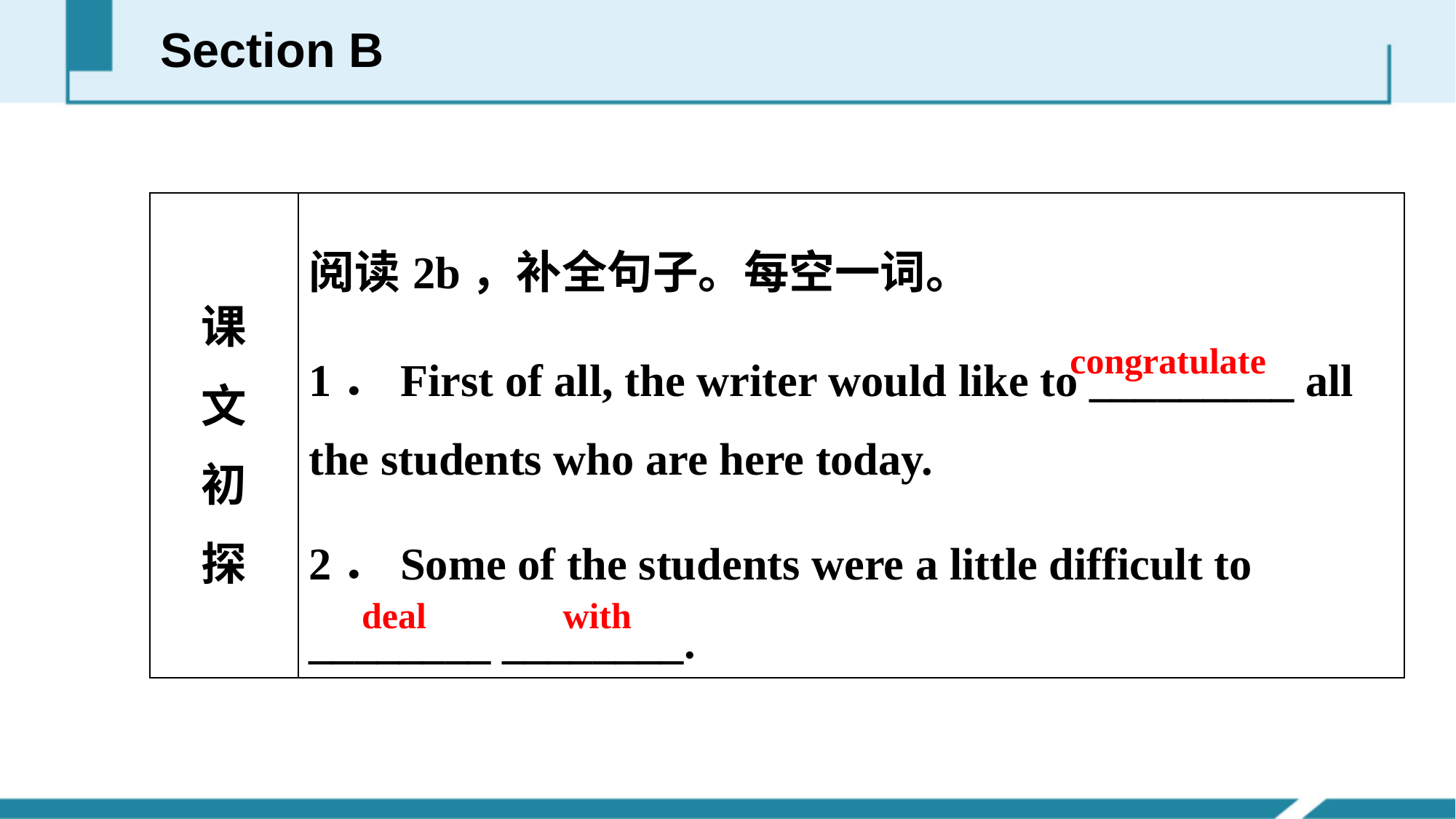

Section B
| 课 文 初 探 | 阅读2b，补全句子。每空一词。 1．First of all, the writer would like to \_\_\_\_\_\_\_\_\_ all the students who are here today. 2．Some of the students were a little difficult to \_\_\_\_\_\_\_\_ \_\_\_\_\_\_\_\_. |
| --- | --- |
congratulate
deal               with